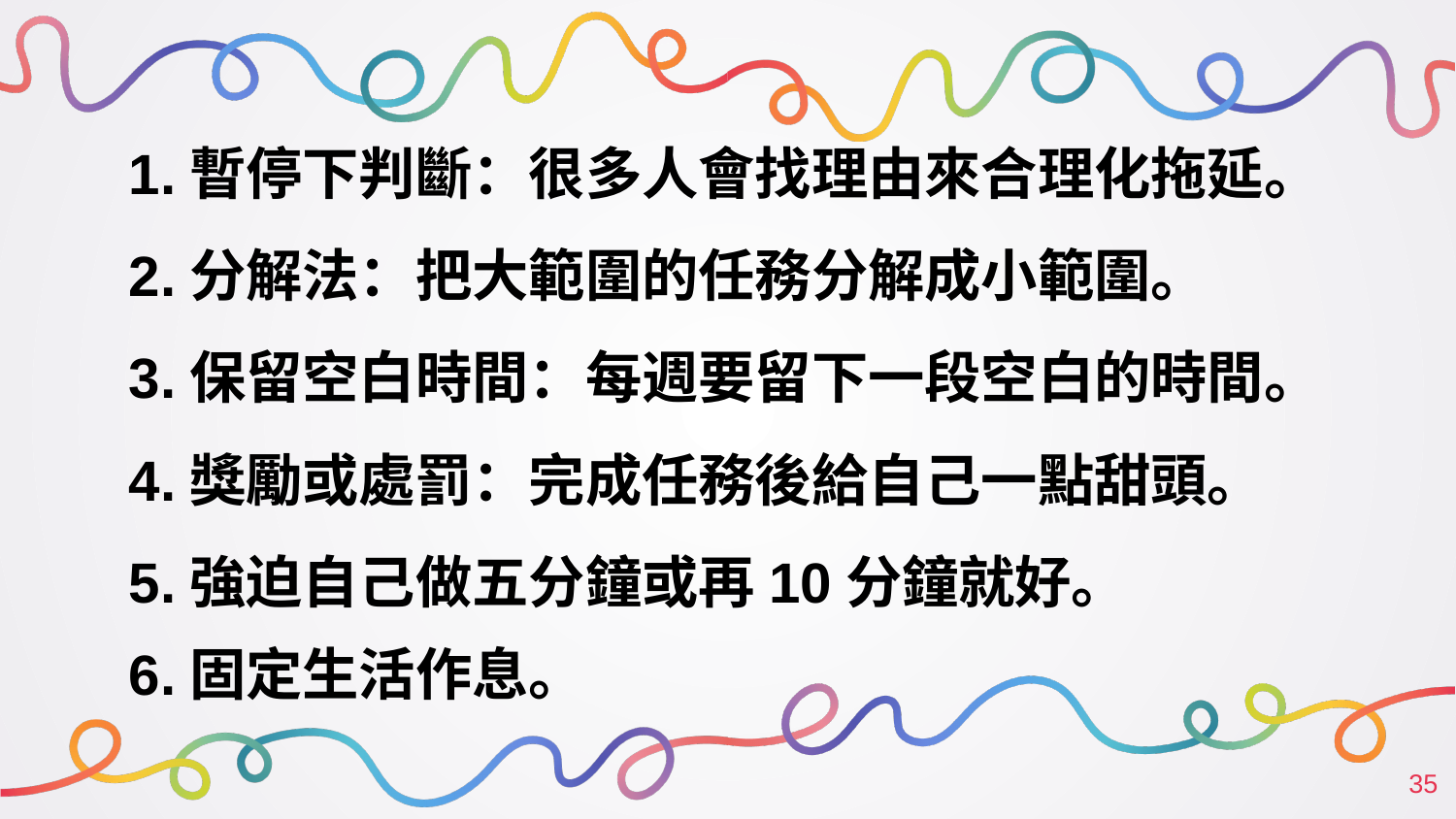

1.暫停下判斷：很多人會找理由來合理化拖延。
2.分解法：把大範圍的任務分解成小範圍。
3.保留空白時間：每週要留下一段空白的時間。
4.獎勵或處罰：完成任務後給自己一點甜頭。
5.強迫自己做五分鐘或再10分鐘就好。
6.固定生活作息。
35